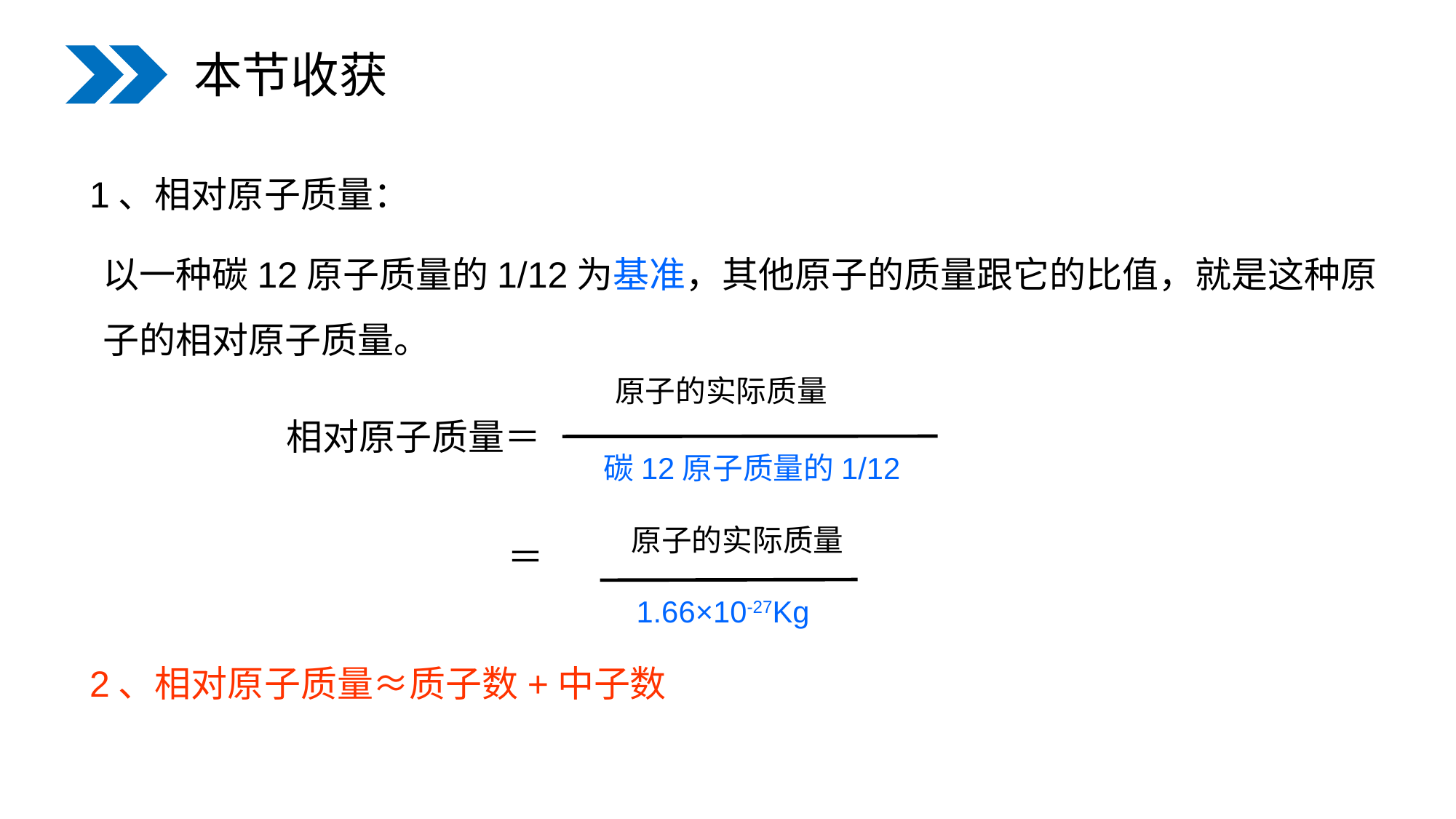

本节收获
1、相对原子质量：
以一种碳12原子质量的1/12为基准，其他原子的质量跟它的比值，就是这种原子的相对原子质量。
           原子的实际质量

碳12原子质量的1/12
相对原子质量＝
原子的实际质量

 1.66×10-27Kg
＝
2、相对原子质量≈质子数+中子数